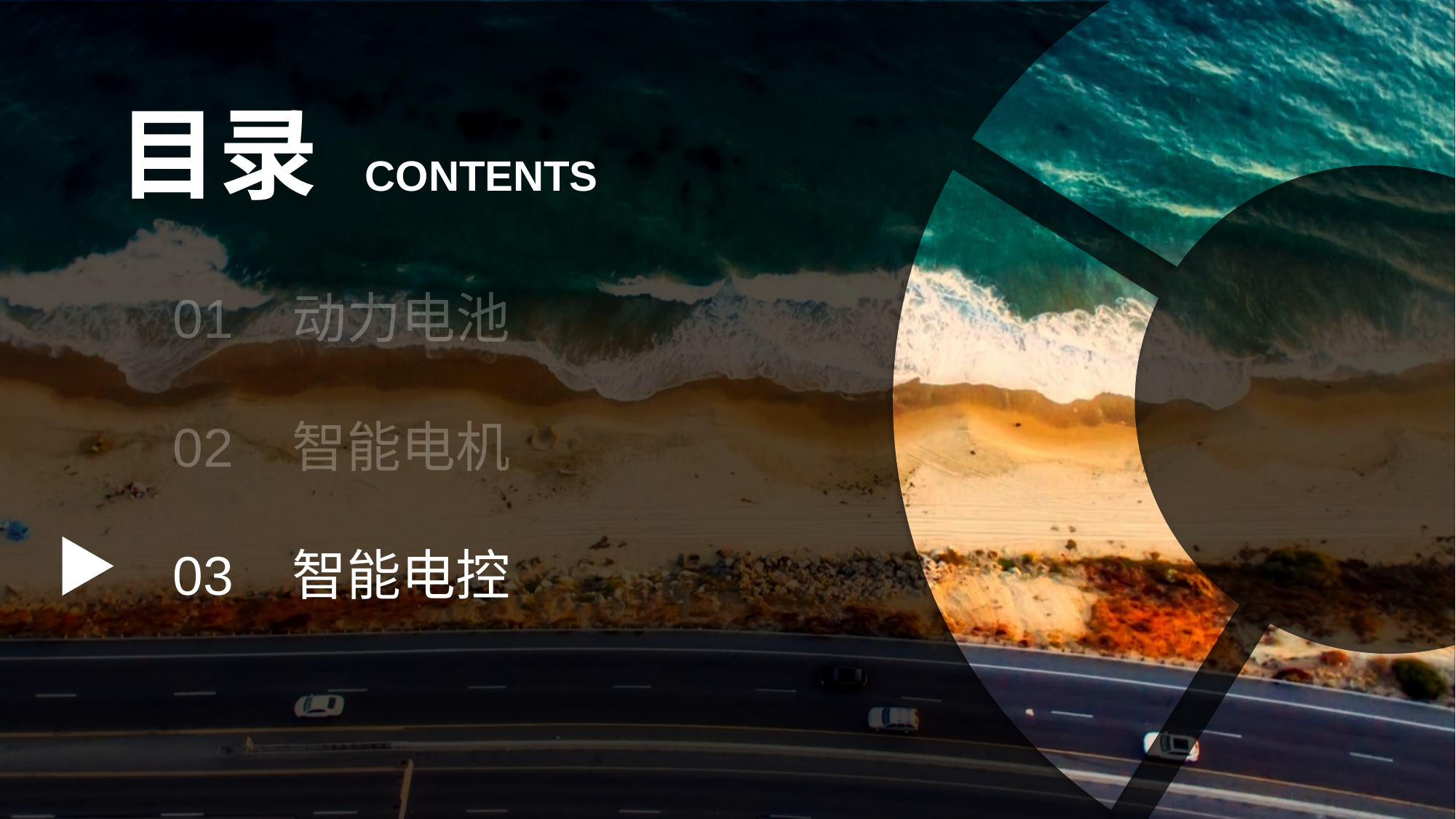

目录 CONTENTS
01   动力电池
02   智能电机
03   智能电控